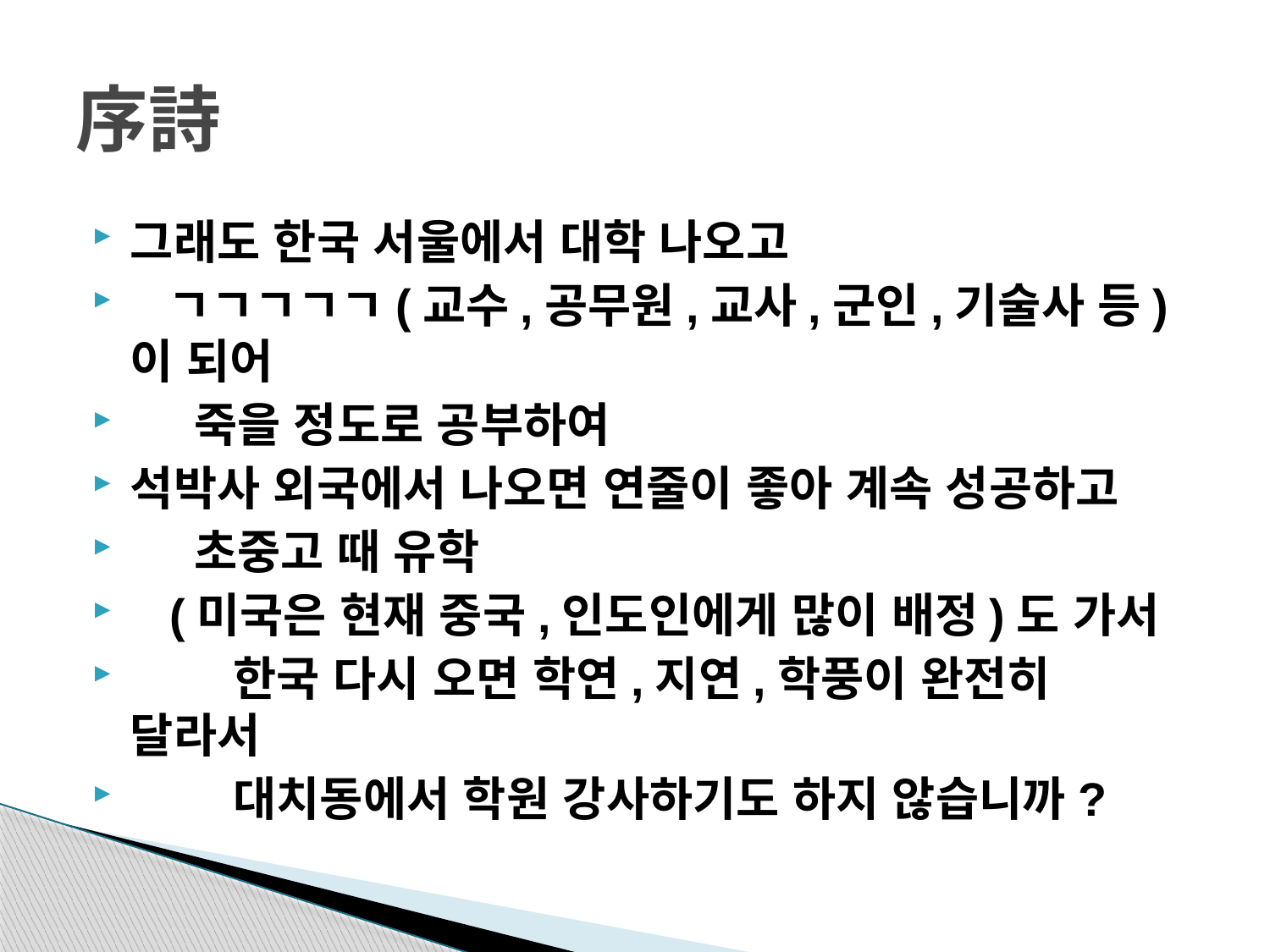

# 序詩
그래도 한국 서울에서 대학 나오고
  ㄱㄱㄱㄱㄱ(교수,공무원,교사,군인,기술사 등)이 되어
    죽을 정도로 공부하여
석박사 외국에서 나오면 연줄이 좋아 계속 성공하고
    초중고 때 유학
   (미국은 현재 중국,인도인에게 많이 배정)도 가서
       한국 다시 오면 학연,지연,학풍이 완전히 달라서
       대치동에서 학원 강사하기도 하지 않습니까?